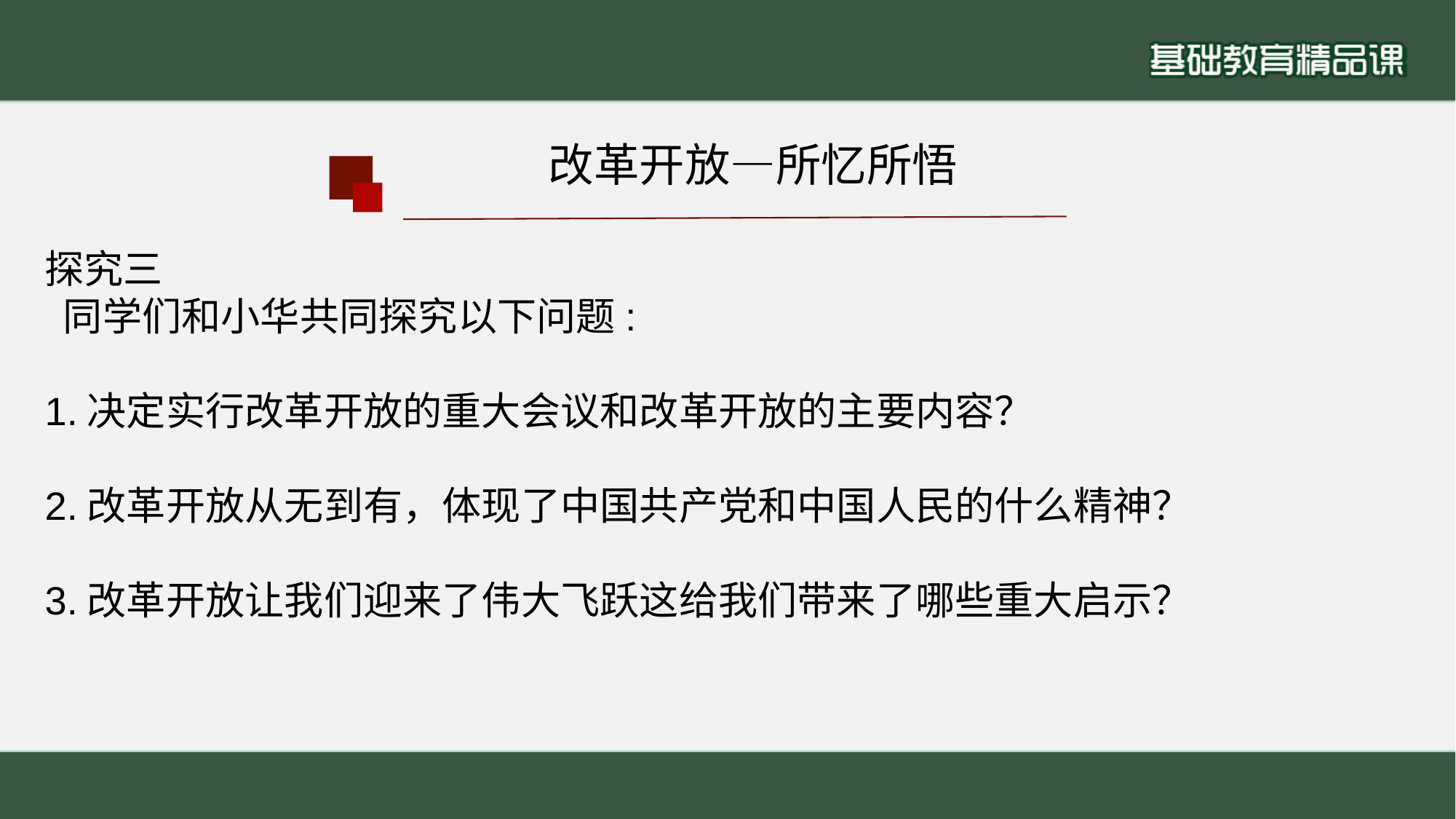

改革开放—所忆所悟

探究三
 同学们和小华共同探究以下问题:

1.决定实行改革开放的重大会议和改革开放的主要内容？

2.改革开放从无到有，体现了中国共产党和中国人民的什么精神？

3.改革开放让我们迎来了伟大飞跃这给我们带来了哪些重大启示？